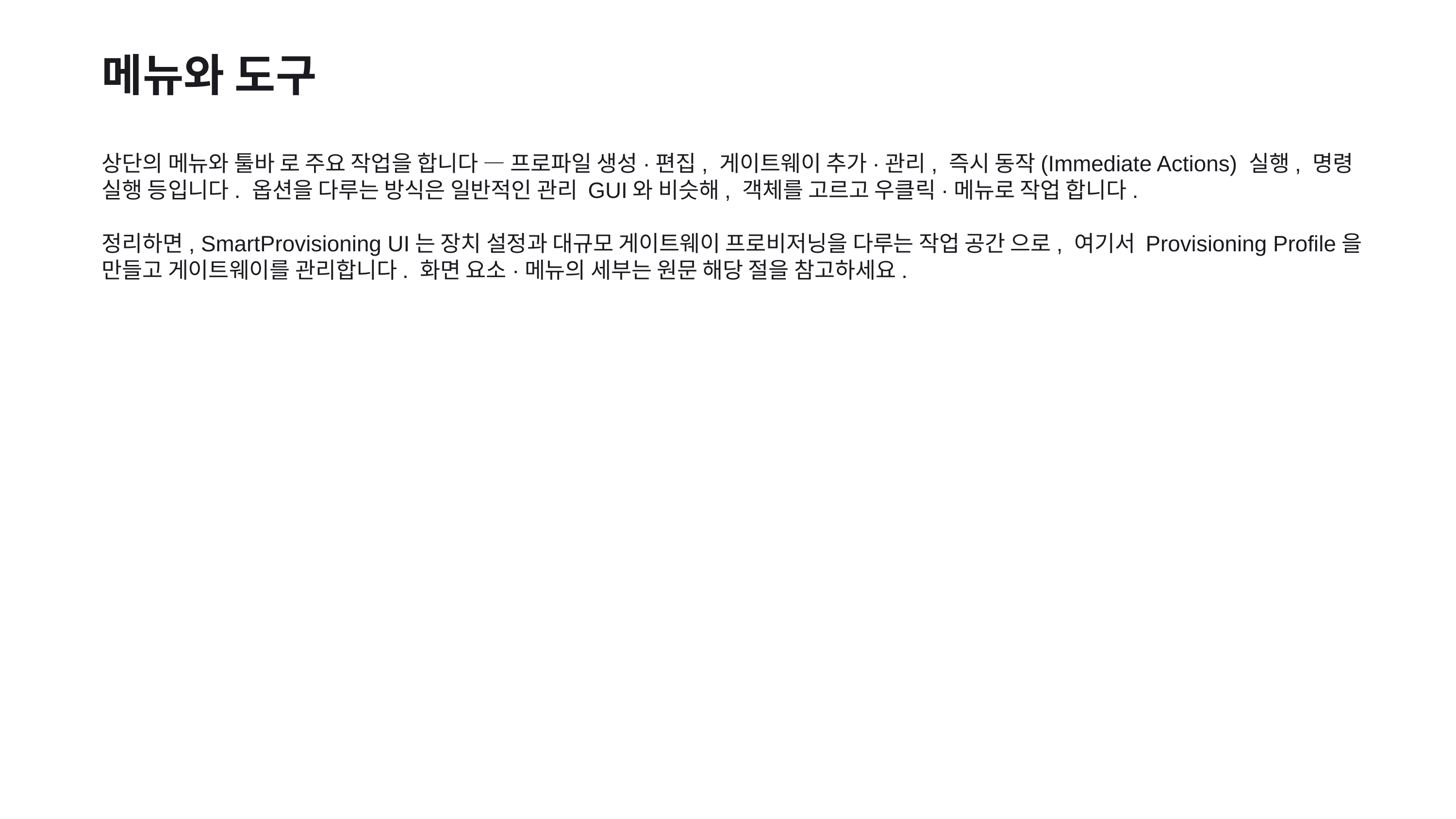

메뉴와 도구
상단의 메뉴와 툴바 로 주요 작업을 합니다 — 프로파일 생성·편집, 게이트웨이 추가·관리, 즉시 동작(Immediate Actions) 실행, 명령 실행 등입니다. 옵션을 다루는 방식은 일반적인 관리 GUI와 비슷해, 객체를 고르고 우클릭·메뉴로 작업 합니다.

정리하면, SmartProvisioning UI는 장치 설정과 대규모 게이트웨이 프로비저닝을 다루는 작업 공간 으로, 여기서 Provisioning Profile을 만들고 게이트웨이를 관리합니다. 화면 요소·메뉴의 세부는 원문 해당 절을 참고하세요.